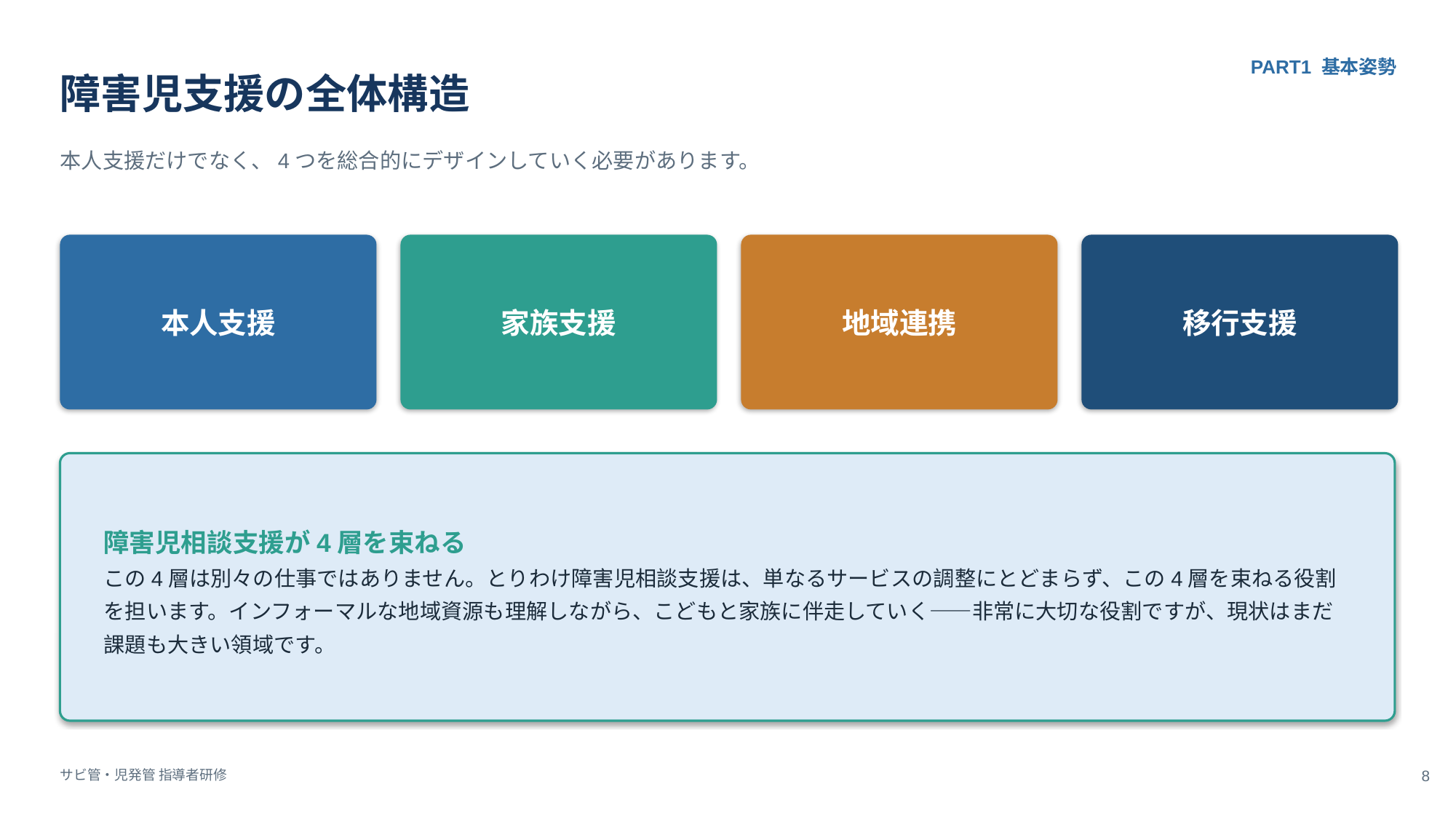

障害児支援の全体構造
PART1 基本姿勢
本人支援だけでなく、4つを総合的にデザインしていく必要があります。

本人支援

家族支援

地域連携

移行支援

障害児相談支援が4層を束ねる
この4層は別々の仕事ではありません。とりわけ障害児相談支援は、単なるサービスの調整にとどまらず、この4層を束ねる役割を担います。インフォーマルな地域資源も理解しながら、こどもと家族に伴走していく――非常に大切な役割ですが、現状はまだ課題も大きい領域です。
サビ管・児発管 指導者研修
8